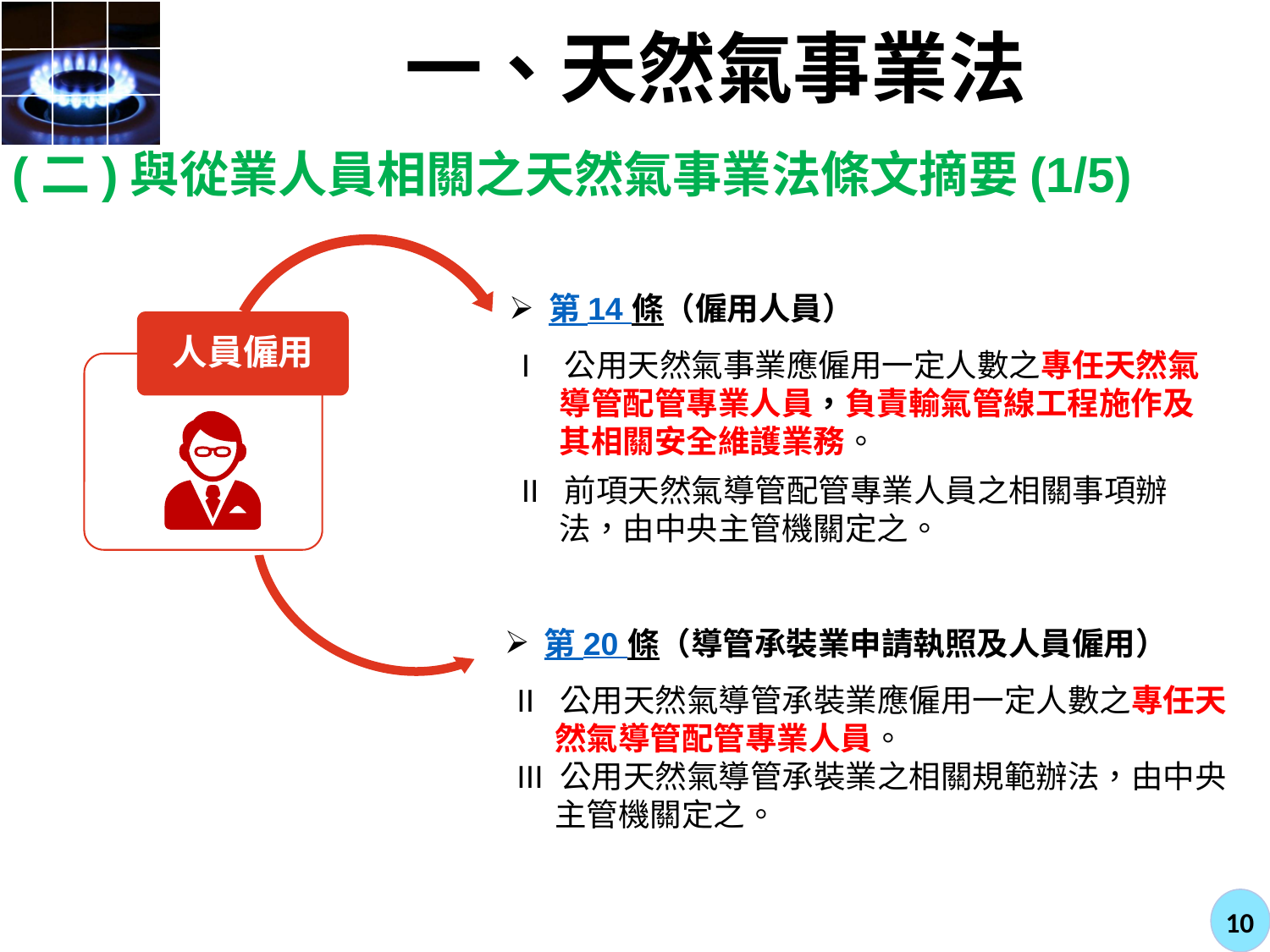

# 一、天然氣事業法
(二)與從業人員相關之天然氣事業法條文摘要(1/5)

第 14 條（僱用人員）
I   公用天然氣事業應僱用一定人數之專任天然氣導管配管專業人員，負責輸氣管線工程施作及其相關安全維護業務。
II  前項天然氣導管配管專業人員之相關事項辦法，由中央主管機關定之。

人員僱用

第 20 條（導管承裝業申請執照及人員僱用）
II  公用天然氣導管承裝業應僱用一定人數之專任天然氣導管配管專業人員。
III 公用天然氣導管承裝業之相關規範辦法，由中央主管機關定之。
10